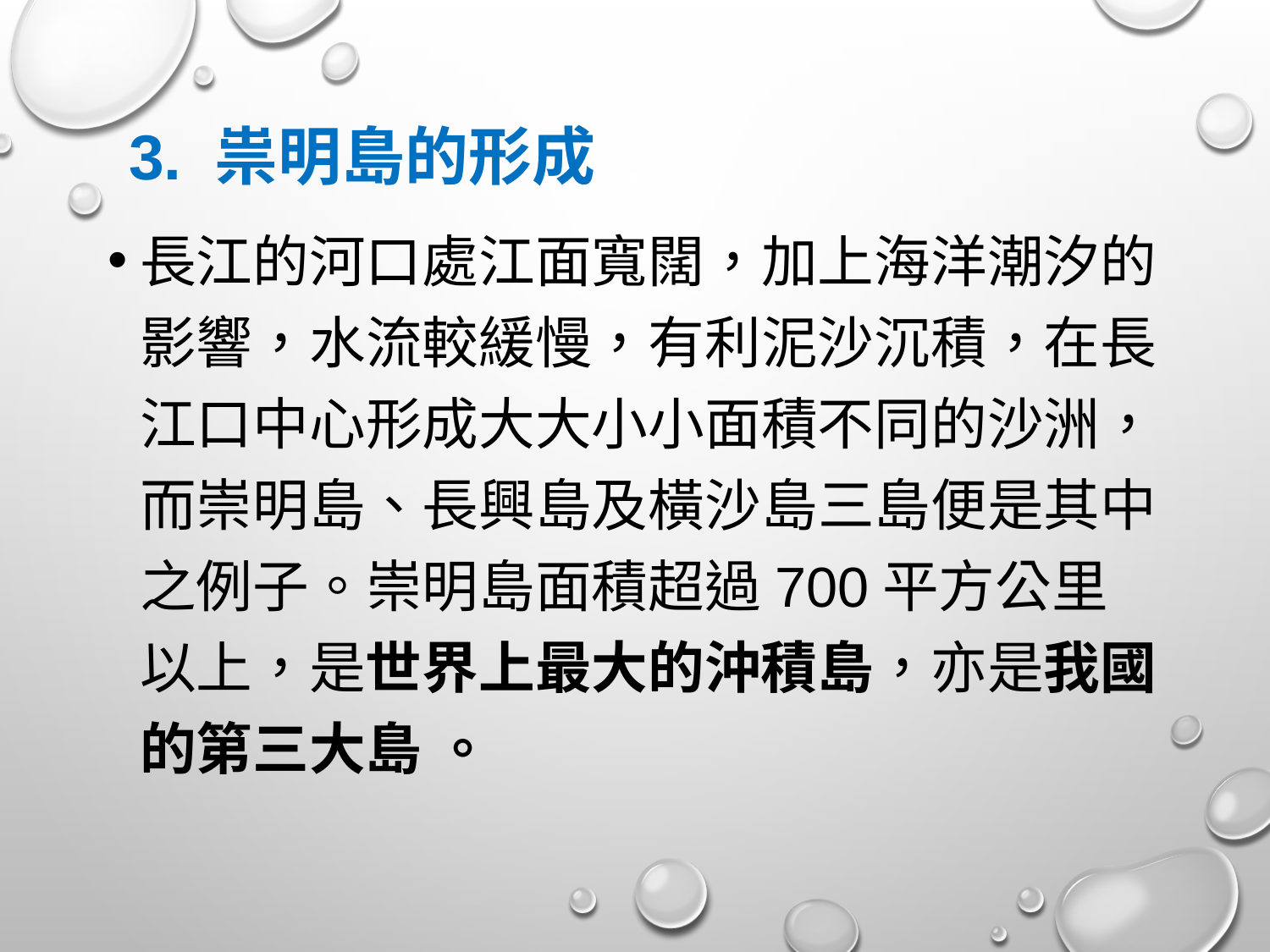

# 3. 祟明島的形成
長江的河口處江面寬闊，加上海洋潮汐的影響，水流較緩慢，有利泥沙沉積，在長江口中心形成大大小小面積不同的沙洲，而崇明島、長興島及橫沙島三島便是其中之例子。崇明島面積超過700平方公里以上，是世界上最大的沖積島，亦是我國的第三大島 。